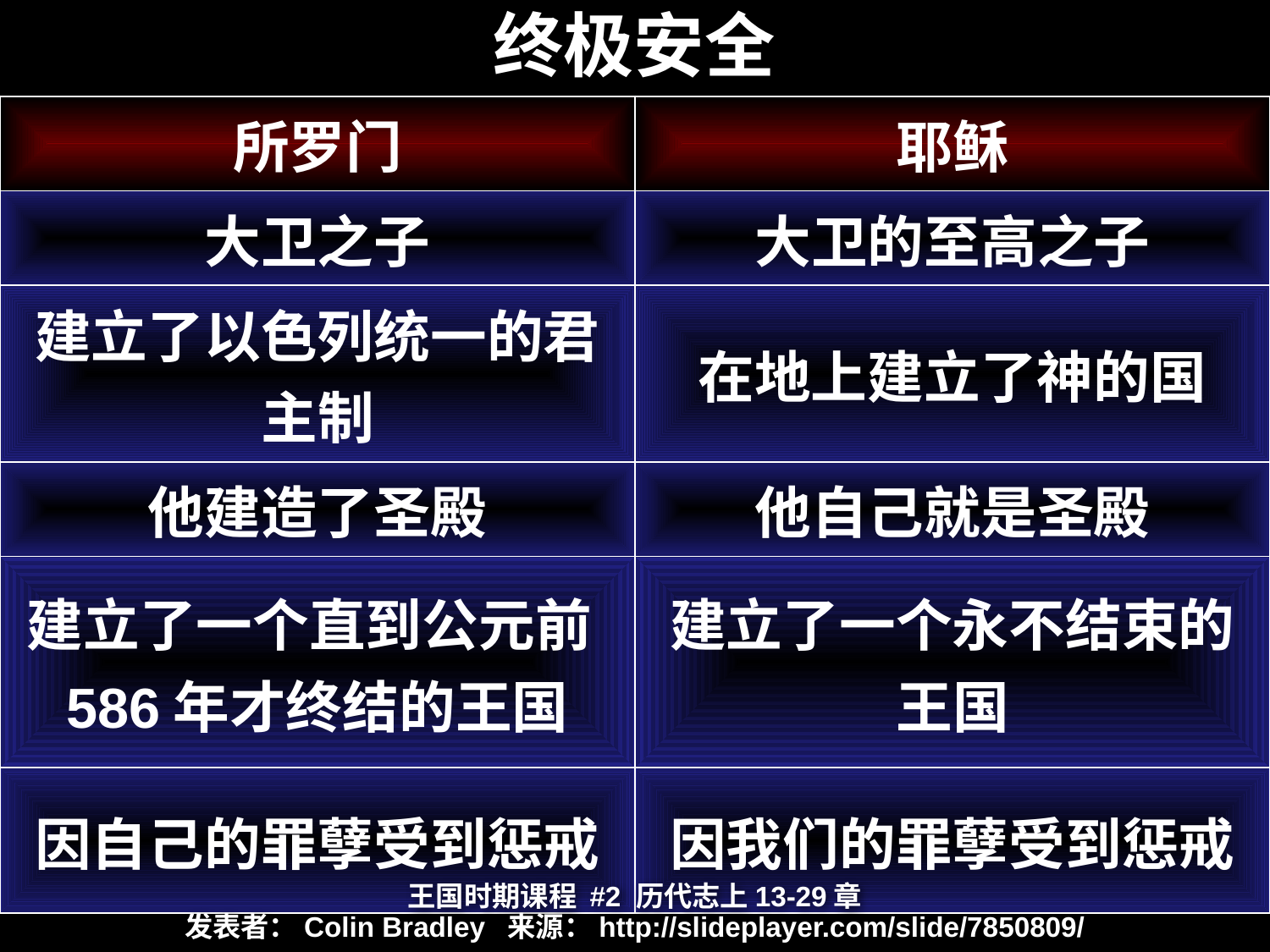

# 终极安全
| 所罗门 | 耶稣 |
| --- | --- |
| 大卫之子 | 大卫的至高之子 |
| 建立了以色列统一的君主制 | 在地上建立了神的国 |
| 他建造了圣殿 | 他自己就是圣殿 |
| 建立了一个直到公元前586年才终结的王国 | 建立了一个永不结束的王国 |
| 因自己的罪孽受到惩戒 | 因我们的罪孽受到惩戒 |
王国时期课程 #2 历代志上13-29章
发表者：Colin Bradley  来源：http://slideplayer.com/slide/7850809/